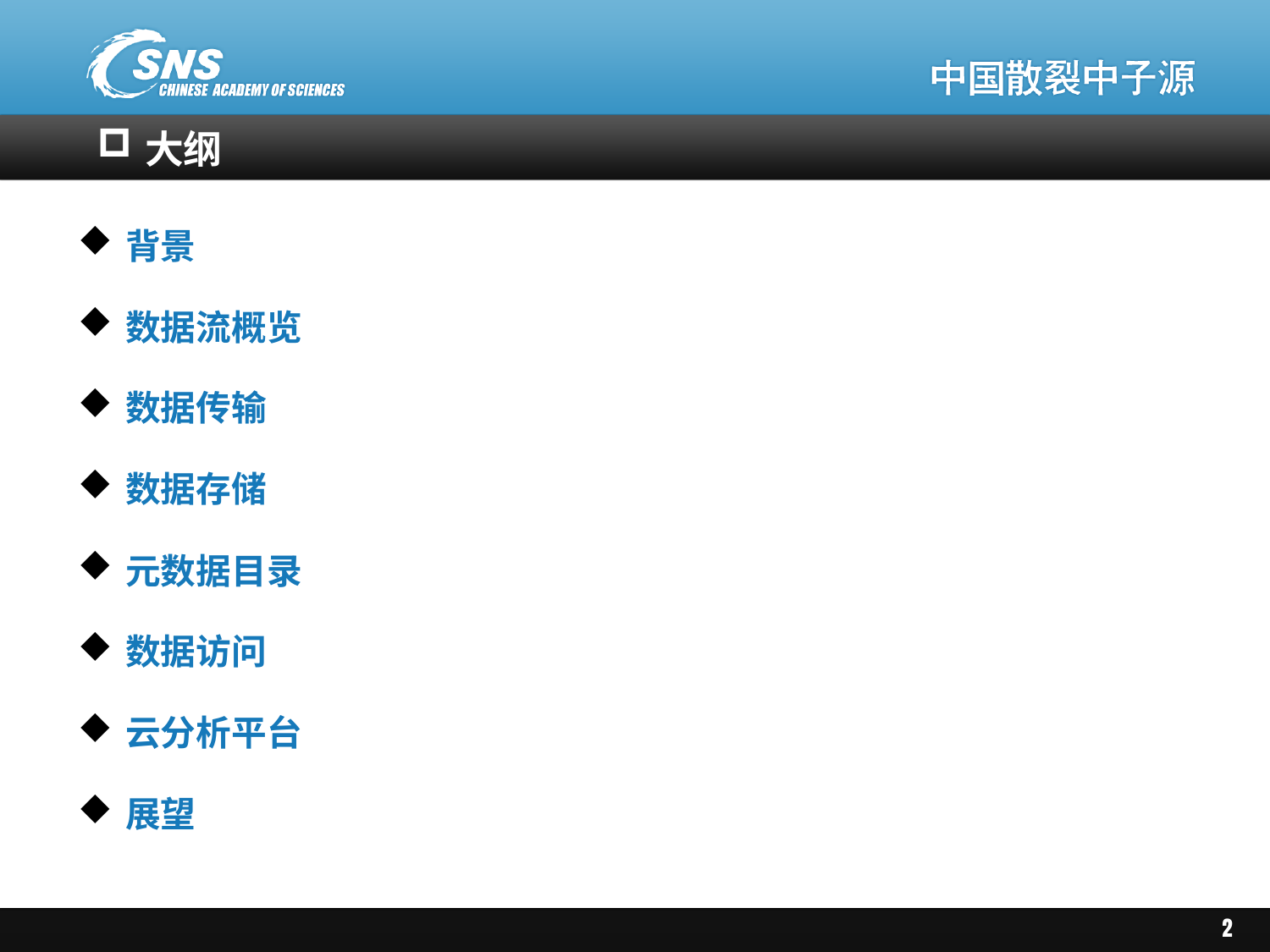

# 大纲
背景
数据流概览
数据传输
数据存储
元数据目录
数据访问
云分析平台
展望
2